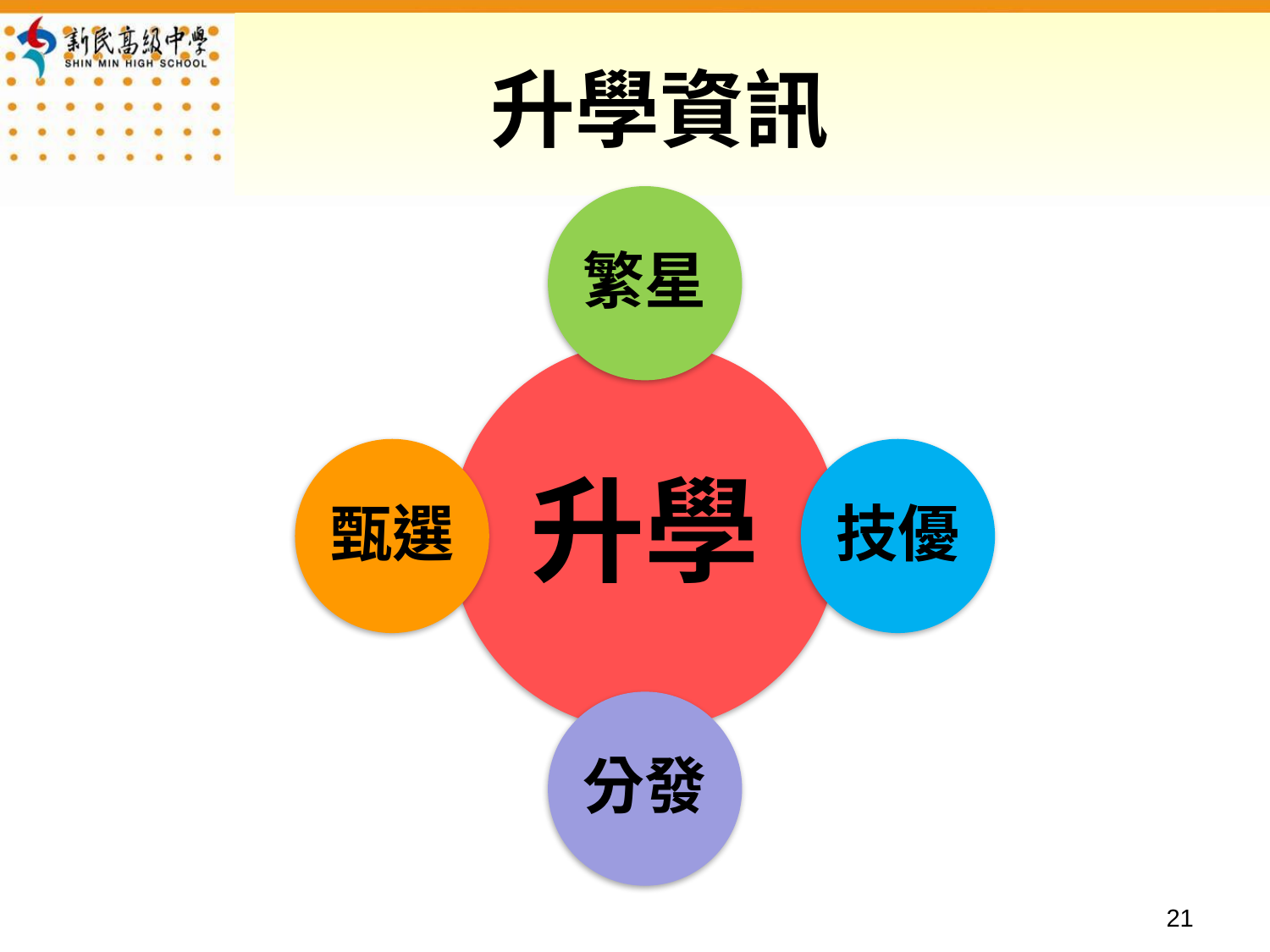

# 升學資訊
升學
繁星
技優
分發
甄選
21